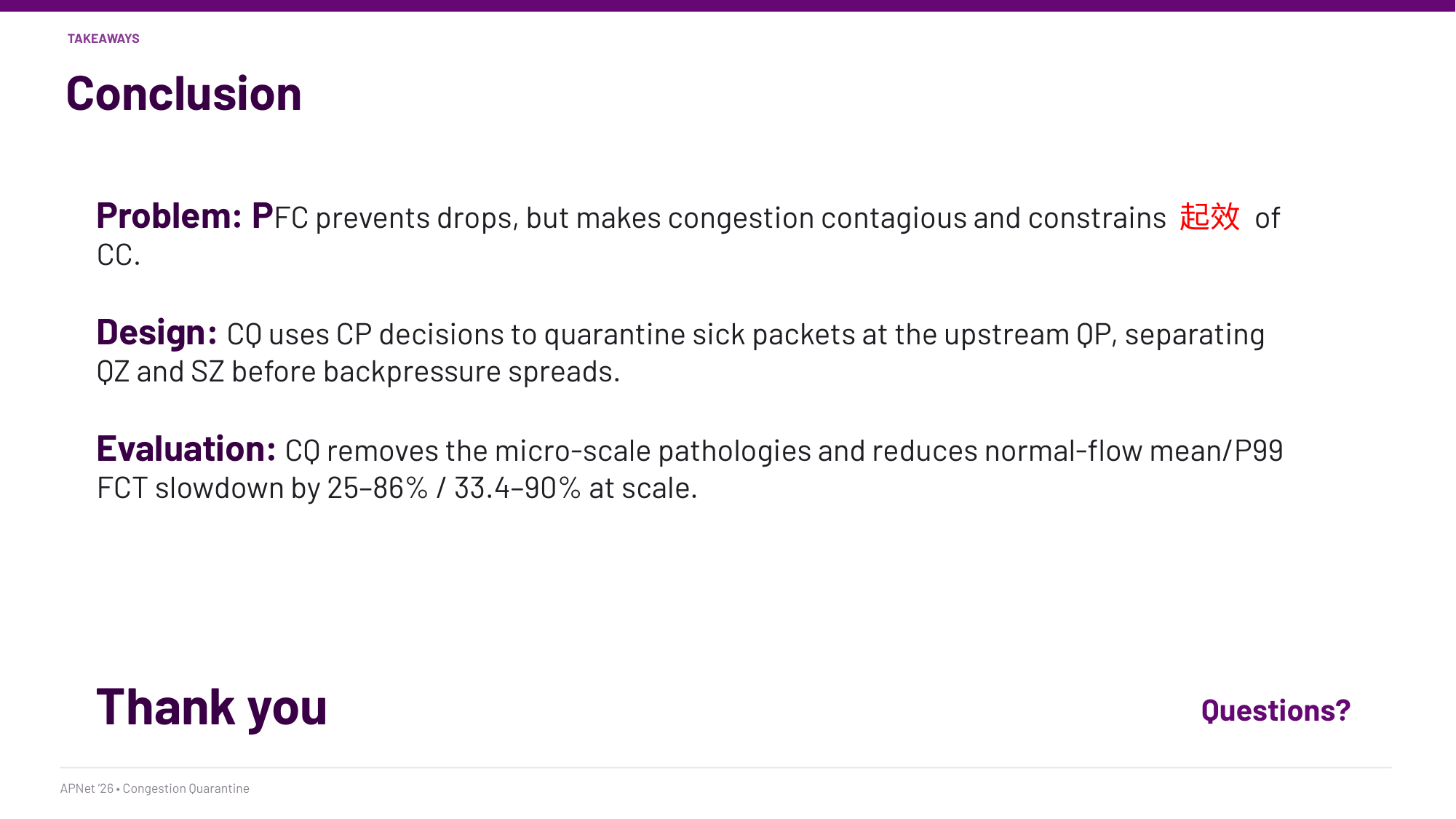

TAKEAWAYS
Conclusion

Problem: PFC prevents drops, but makes congestion contagious and constrains 起效 of CC.

Design: CQ uses CP decisions to quarantine sick packets at the upstream QP, separating QZ and SZ before backpressure spreads.

Evaluation: CQ removes the micro-scale pathologies and reduces normal-flow mean/P99 FCT slowdown by 25–86% / 33.4–90% at scale.

Thank you
Questions?

15
APNet ’26 • Congestion Quarantine